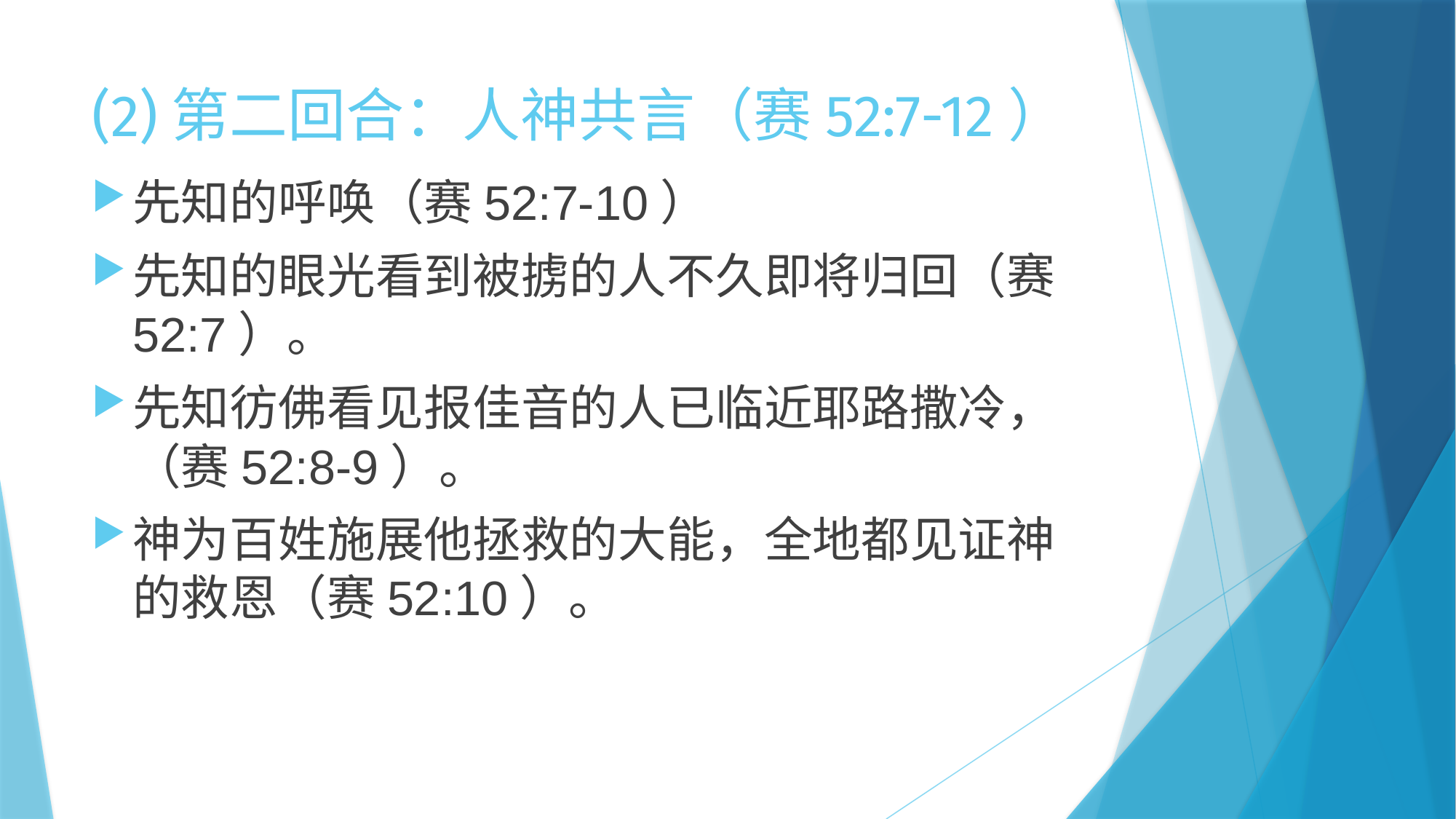

# (2)第二回合：人神共言（赛52:7-12）
先知的呼唤（赛52:7-10）
先知的眼光看到被掳的人不久即将归回（赛52:7）。
先知彷佛看见报佳音的人已临近耶路撒冷，（赛52:8-9）。
神为百姓施展他拯救的大能，全地都见证神的救恩（赛52:10）。